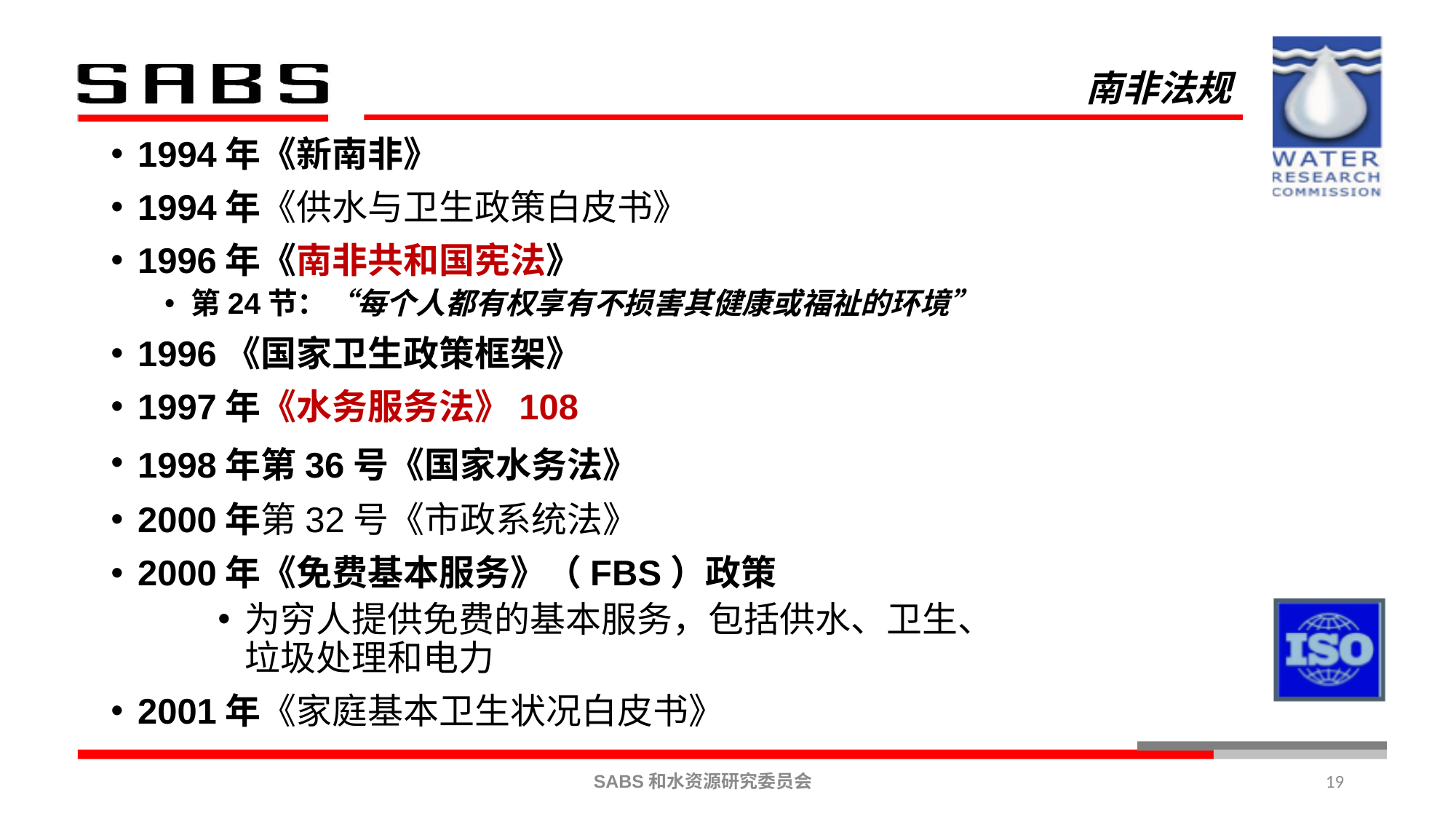

南非法规
1994年《新南非》
1994年《供水与卫生政策白皮书》
1996年《南非共和国宪法》
第24节：“每个人都有权享有不损害其健康或福祉的环境”
1996《国家卫生政策框架》
1997年《水务服务法》108
1998年第36号《国家水务法》
2000年第32号《市政系统法》
2000年《免费基本服务》（FBS）政策
为穷人提供免费的基本服务，包括供水、卫生、
垃圾处理和电力
2001年《家庭基本卫生状况白皮书》

19